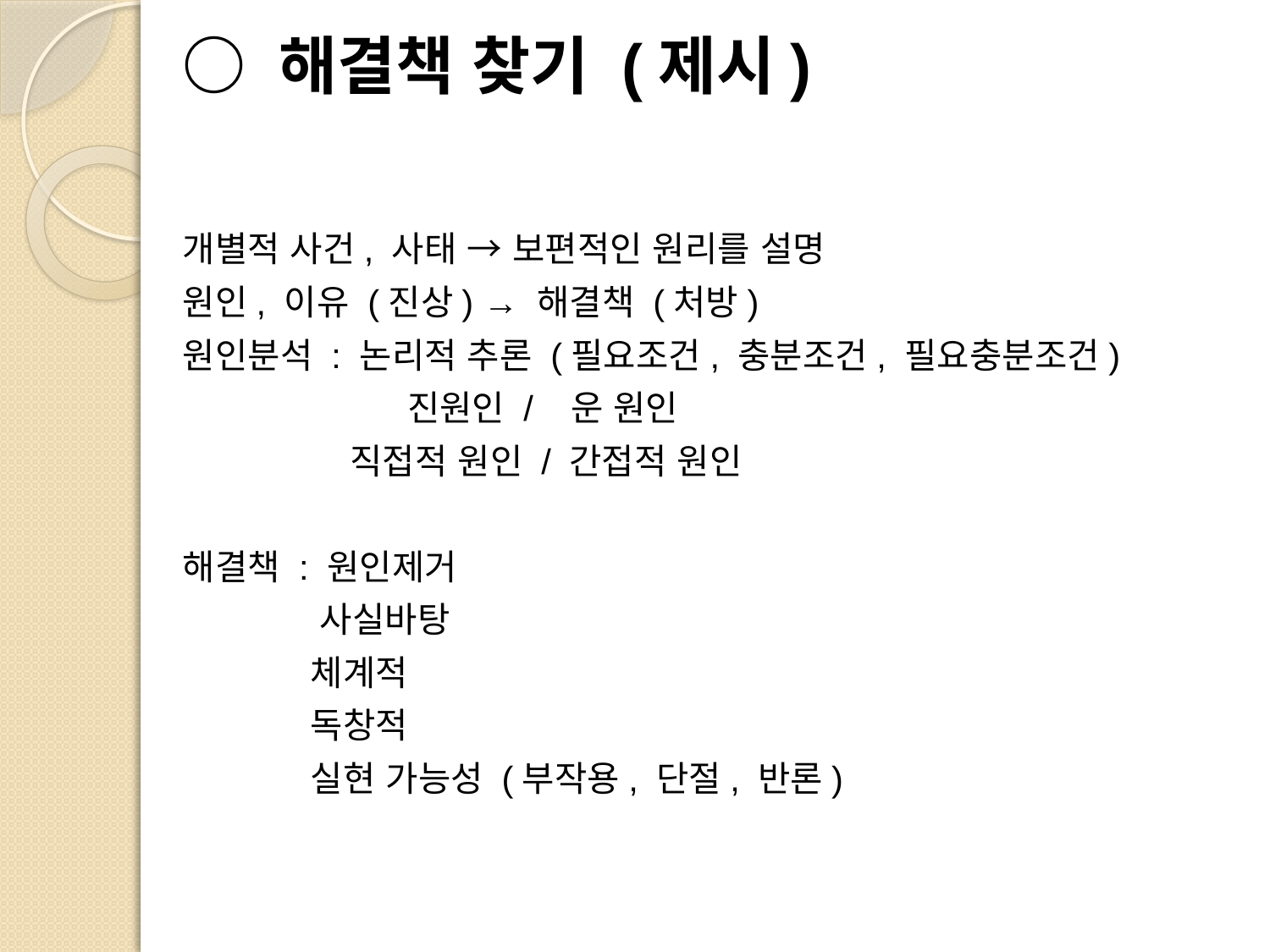

○ 해결책 찾기 (제시)

개별적 사건, 사태 → 보편적인 원리를 설명
원인, 이유 (진상) → 해결책 (처방)
원인분석 : 논리적 추론 (필요조건, 충분조건, 필요충분조건)
		     진원인 /   운 원인
	            직접적 원인 / 간접적 원인

해결책 : 원인제거
	         사실바탕
            체계적
            독창적
            실현 가능성 (부작용, 단절, 반론)